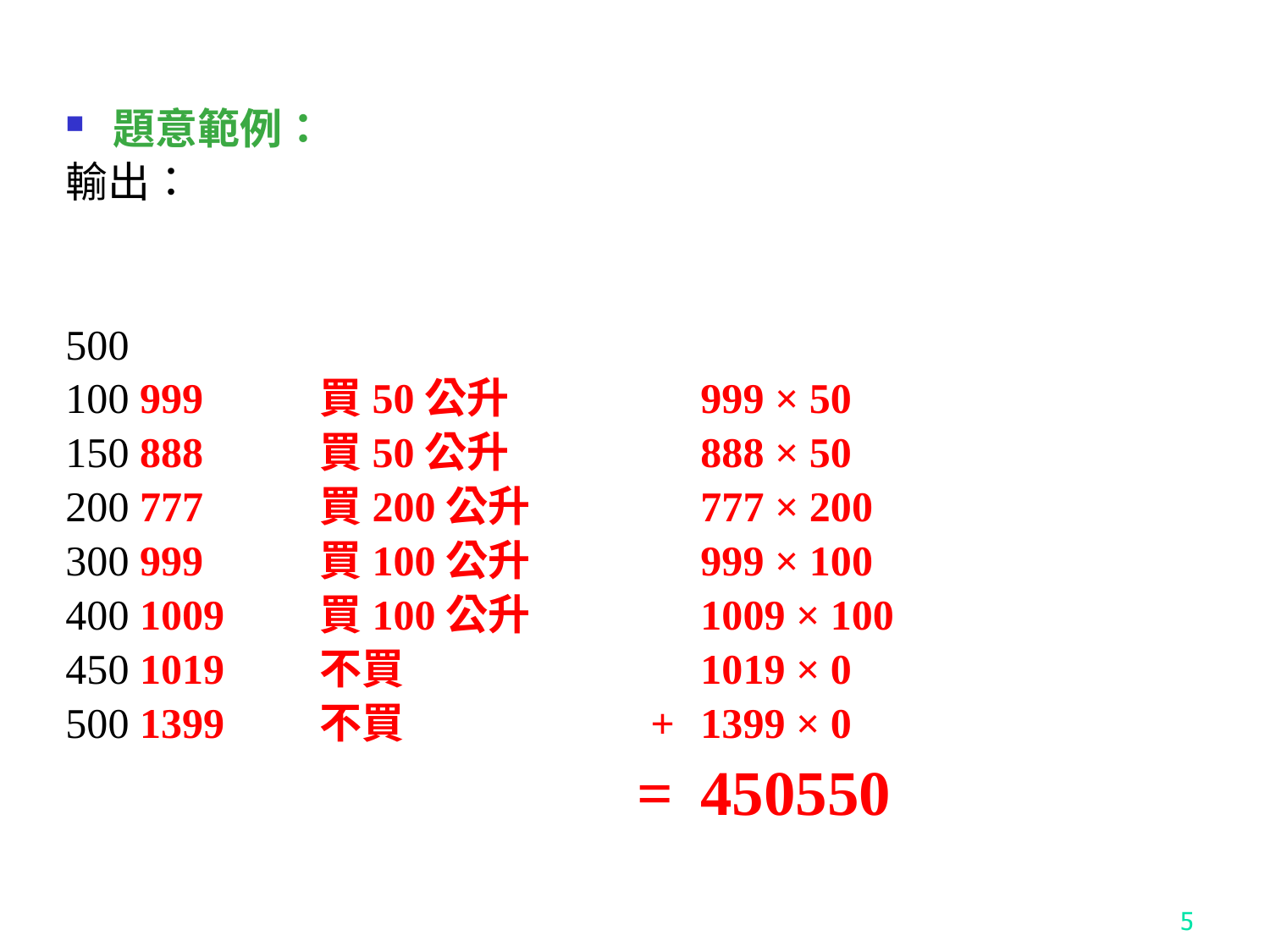

題意範例：
輸出：

500
100 999 	買50公升		999 × 50
150 888 	買50公升		888 × 50
200 777 	買200公升		777 × 200
300 999 	買100公升		999 × 100
400 1009 	買100公升		1009 × 100
450 1019 	不買			1019 × 0
500 1399	不買		       +	1399 × 0
				    =	450550

5